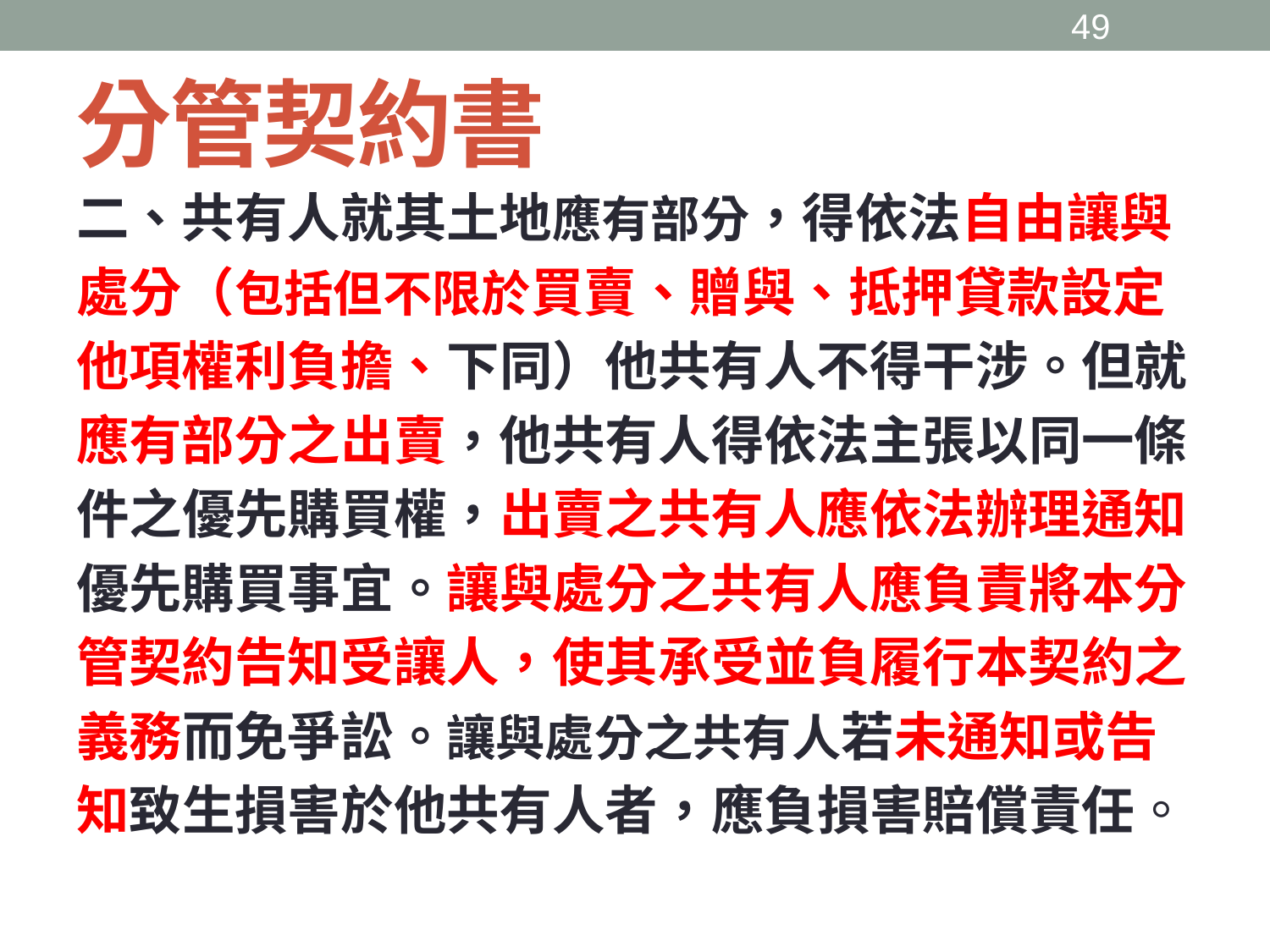

49
# 分管契約書
二、共有人就其土地應有部分，得依法自由讓與
處分（包括但不限於買賣、贈與、抵押貸款設定
他項權利負擔、下同）他共有人不得干涉。但就
應有部分之出賣，他共有人得依法主張以同一條
件之優先購買權，出賣之共有人應依法辦理通知
優先購買事宜。讓與處分之共有人應負責將本分
管契約告知受讓人，使其承受並負履行本契約之
義務而免爭訟。讓與處分之共有人若未通知或告
知致生損害於他共有人者，應負損害賠償責任。